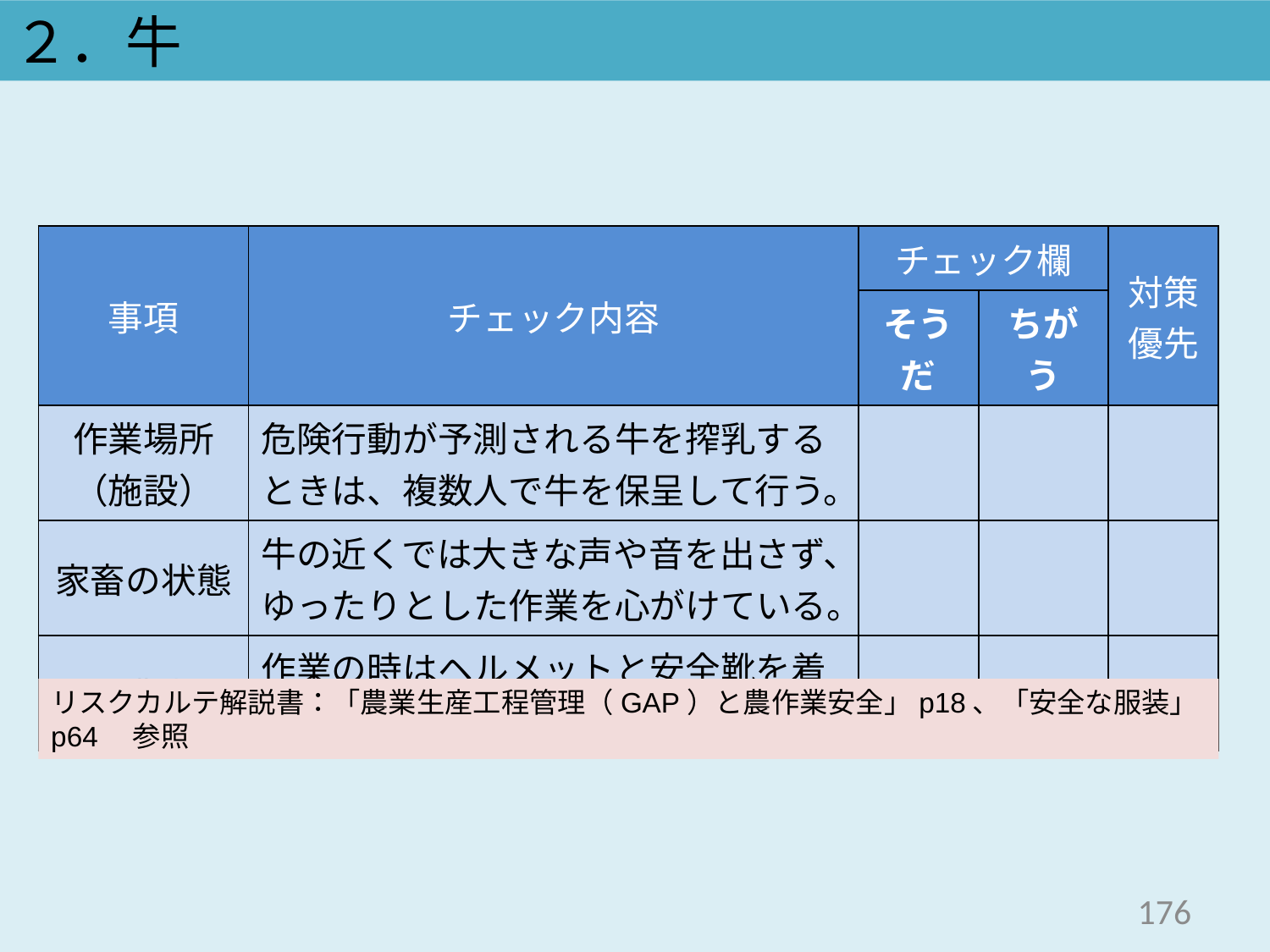

２．牛
| 事項 | チェック内容 | チェック欄 |  | 対策 優先 |
| --- | --- | --- | --- | --- |
|  |  | そうだ | ちがう |  |
| 作業場所（施設） | 危険行動が予測される牛を搾乳するときは、複数人で牛を保呈して行う。 |  |  |  |
| 家畜の状態 | 牛の近くでは大きな声や音を出さず、ゆったりとした作業を心がけている。 |  |  |  |
| 作業者 | 作業の時はヘルメットと安全靴を着用している。 |  |  |  |
リスクカルテ解説書：「農業生産工程管理（GAP）と農作業安全」p18、「安全な服装」p64　参照
176